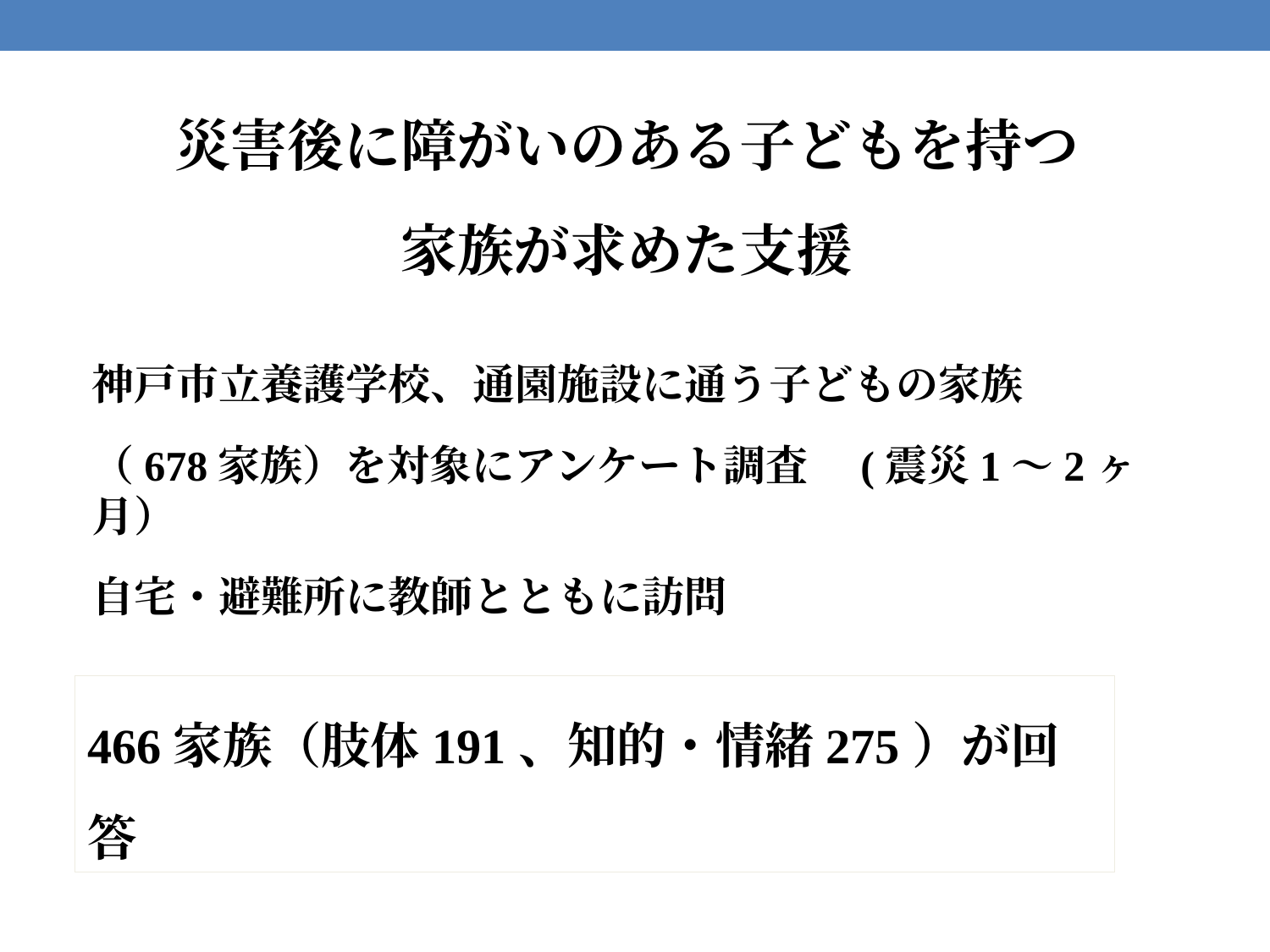

災害後に障がいのある子どもを持つ家族が求めた支援
神戸市立養護学校、通園施設に通う子どもの家族
（678家族）を対象にアンケート調査　(震災1～2ヶ月）
自宅・避難所に教師とともに訪問
466家族（肢体191、知的・情緒275）が回答